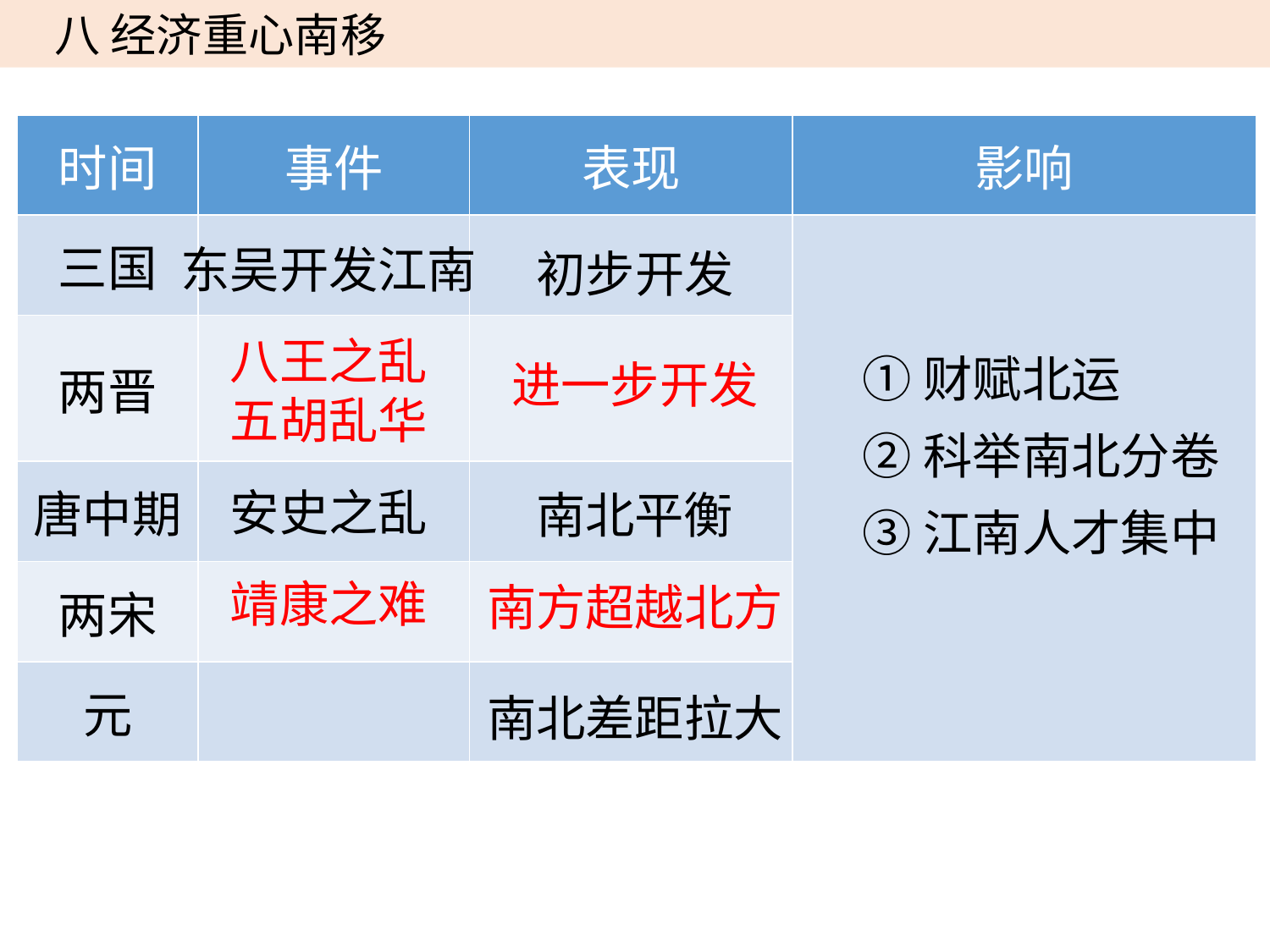

八 经济重心南移
| 时间 | 事件 | 表现 | 影响 |
| --- | --- | --- | --- |
| 三国 |  |  |  |
| 两晋 |  |  |  |
| 唐中期 |  |  |  |
| 两宋 |  |  |  |
| 元 |  |  |  |
东吴开发江南
初步开发
八王之乱
五胡乱华
①财赋北运
②科举南北分卷
③江南人才集中
进一步开发
安史之乱
南北平衡
靖康之难
南方超越北方
南北差距拉大